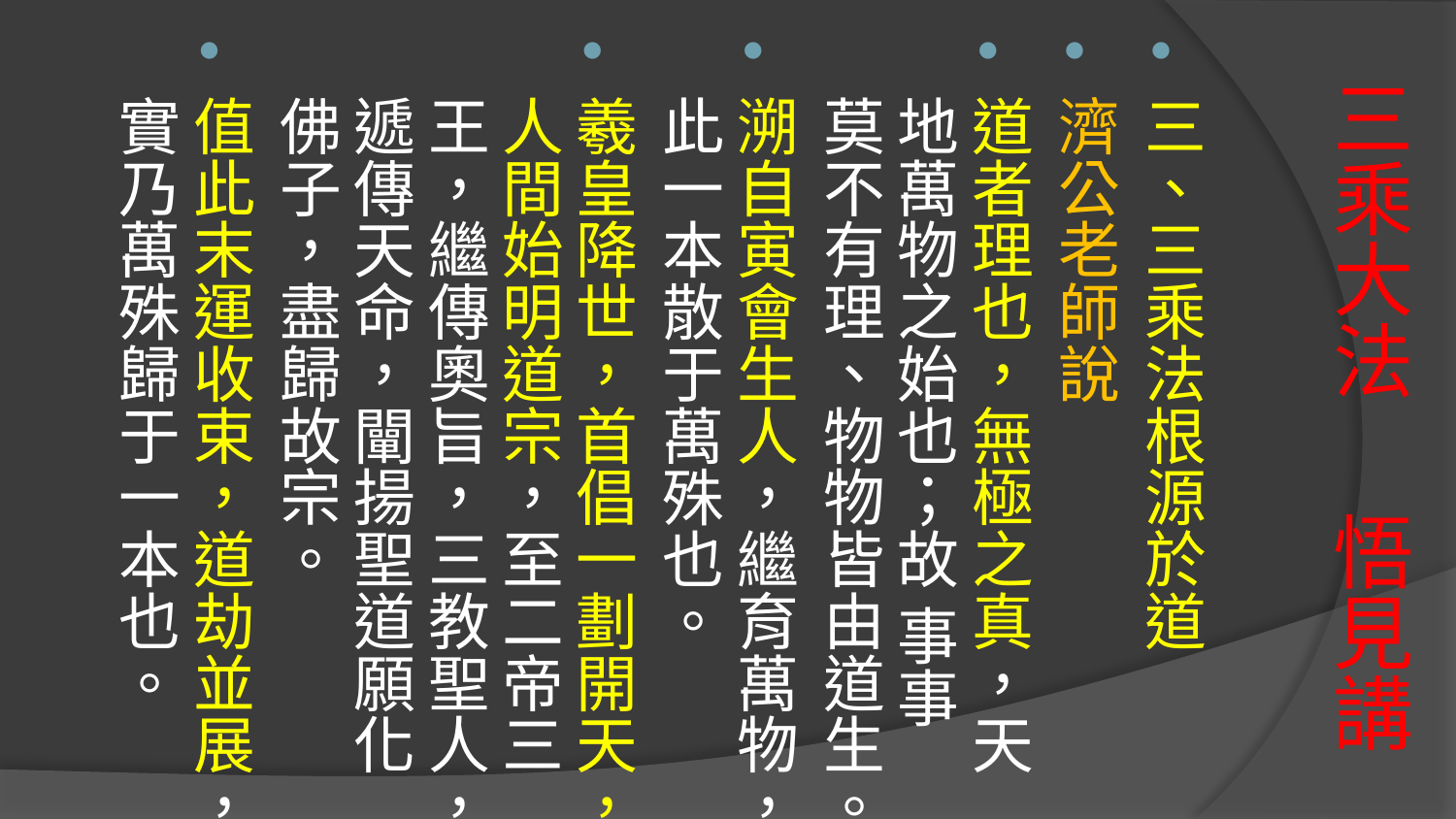

三、三乘法根源於道
濟公老師說
道者理也，無極之真，天地萬物之始也；故 事事莫不有理、物物皆由道生。
溯自寅會生人，繼育萬物，此一本散于萬殊也。
羲皇降世，首倡一劃開天，人間始明道宗，至二帝三王，繼傳奧旨，三教聖人，遞傳天命，闡揚聖道願化佛子，盡歸故宗。
值此末運收束，道劫並展，實乃萬殊歸于一本也。

# 三乘大法      悟見講